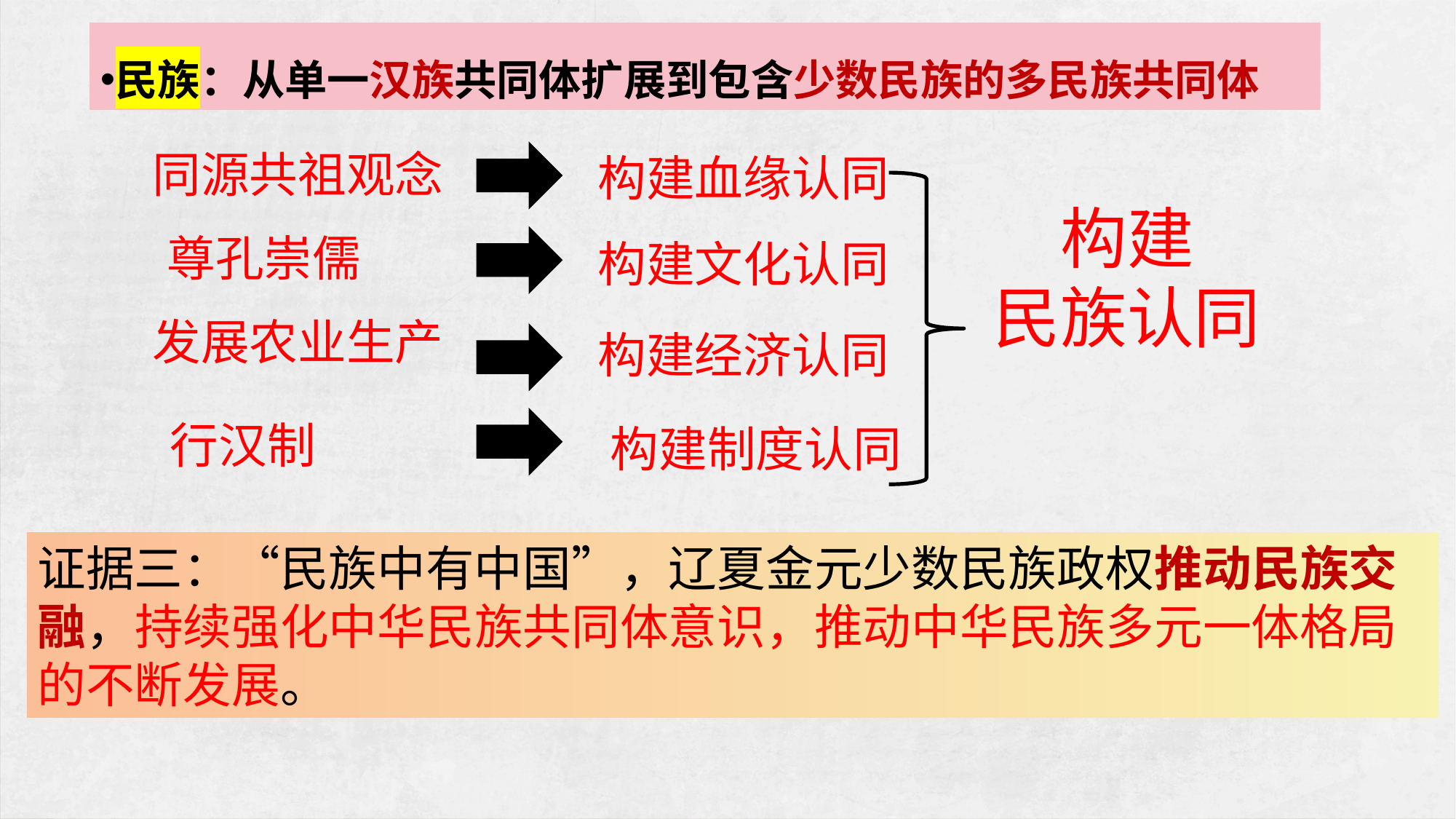

民族：从单一汉族共同体扩展到包含少数民族的多民族共同体
同源共祖观念
构建血缘认同

构建
民族认同
尊孔崇儒

构建文化认同
发展农业生产
构建经济认同

行汉制

构建制度认同
证据三：“民族中有中国”，辽夏金元少数民族政权推动民族交融，持续强化中华民族共同体意识，推动中华民族多元一体格局的不断发展。